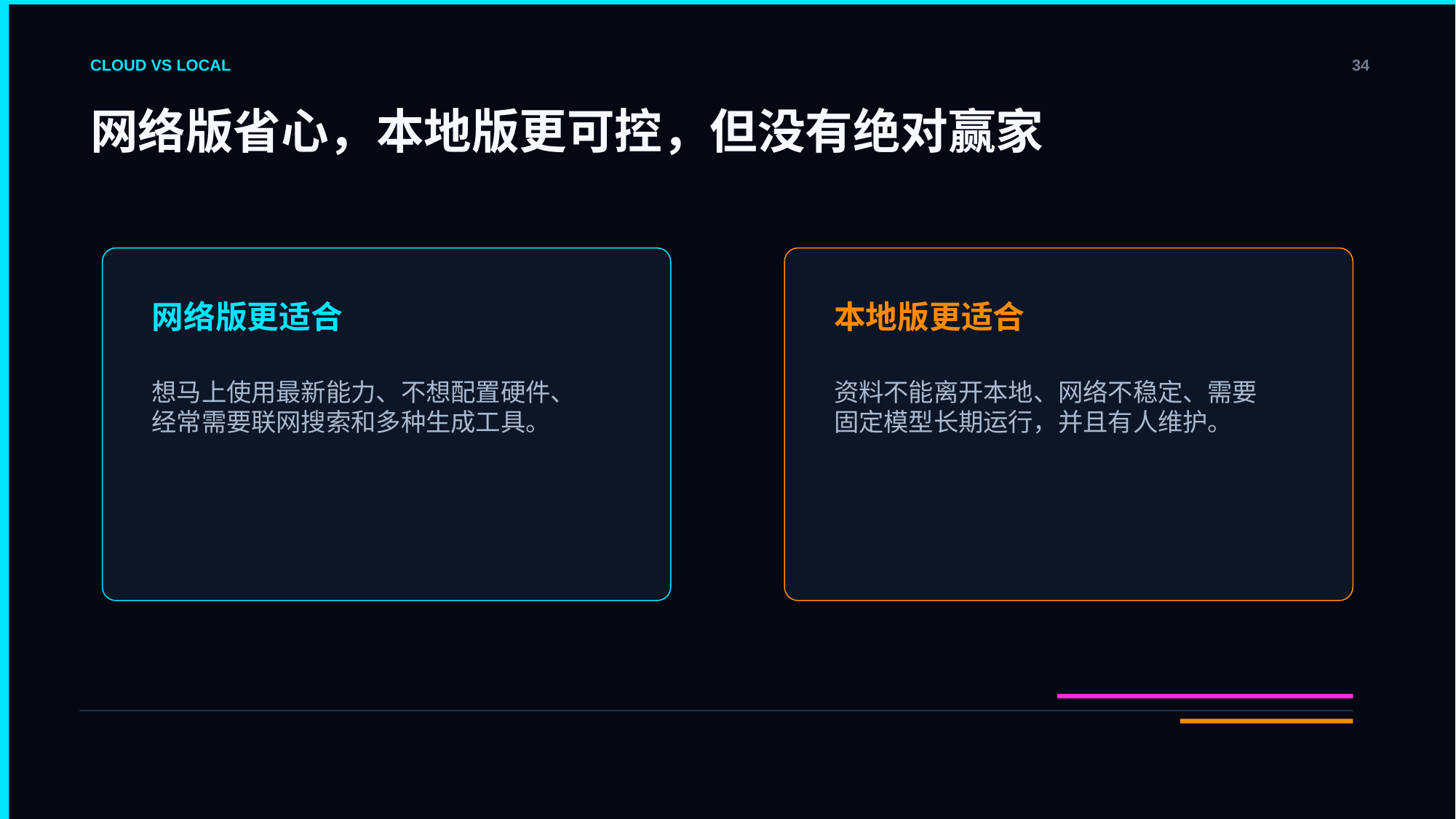

CLOUD VS LOCAL
34
网络版省心，本地版更可控，但没有绝对赢家

网络版更适合
本地版更适合
想马上使用最新能力、不想配置硬件、经常需要联网搜索和多种生成工具。
资料不能离开本地、网络不稳定、需要固定模型长期运行，并且有人维护。